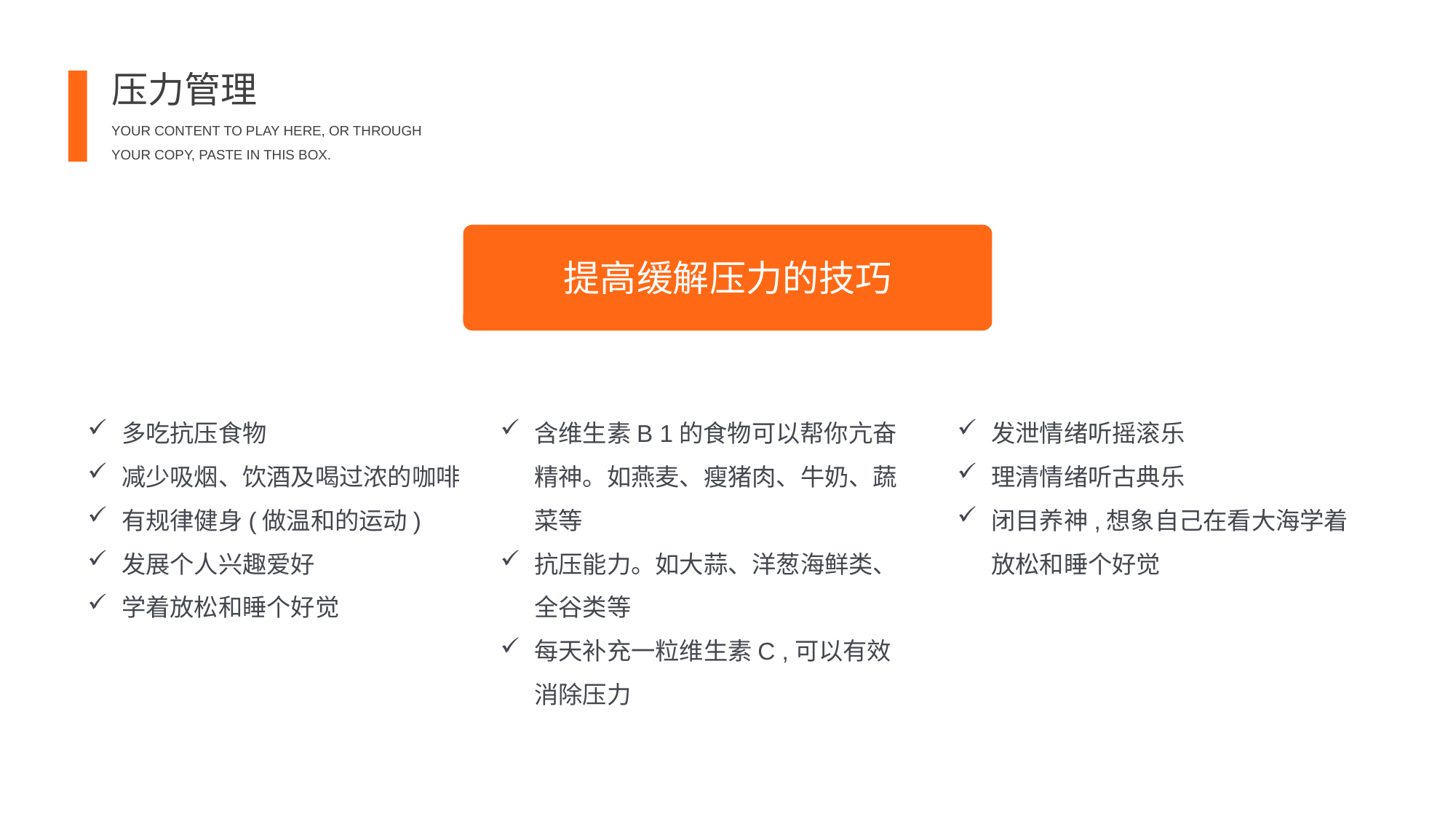

压力管理
YOUR CONTENT TO PLAY HERE, OR THROUGH YOUR COPY, PASTE IN THIS BOX.

提高缓解压力的技巧
多吃抗压食物
减少吸烟、饮酒及喝过浓的咖啡
有规律健身(做温和的运动)
发展个人兴趣爱好
学着放松和睡个好觉
含维生素B 1的食物可以帮你亢奋精神。如燕麦、瘦猪肉、牛奶、蔬菜等
抗压能力。如大蒜、洋葱海鲜类、全谷类等
每天补充一粒维生素C ,可以有效消除压力
发泄情绪听摇滚乐
理清情绪听古典乐
闭目养神,想象自己在看大海学着放松和睡个好觉